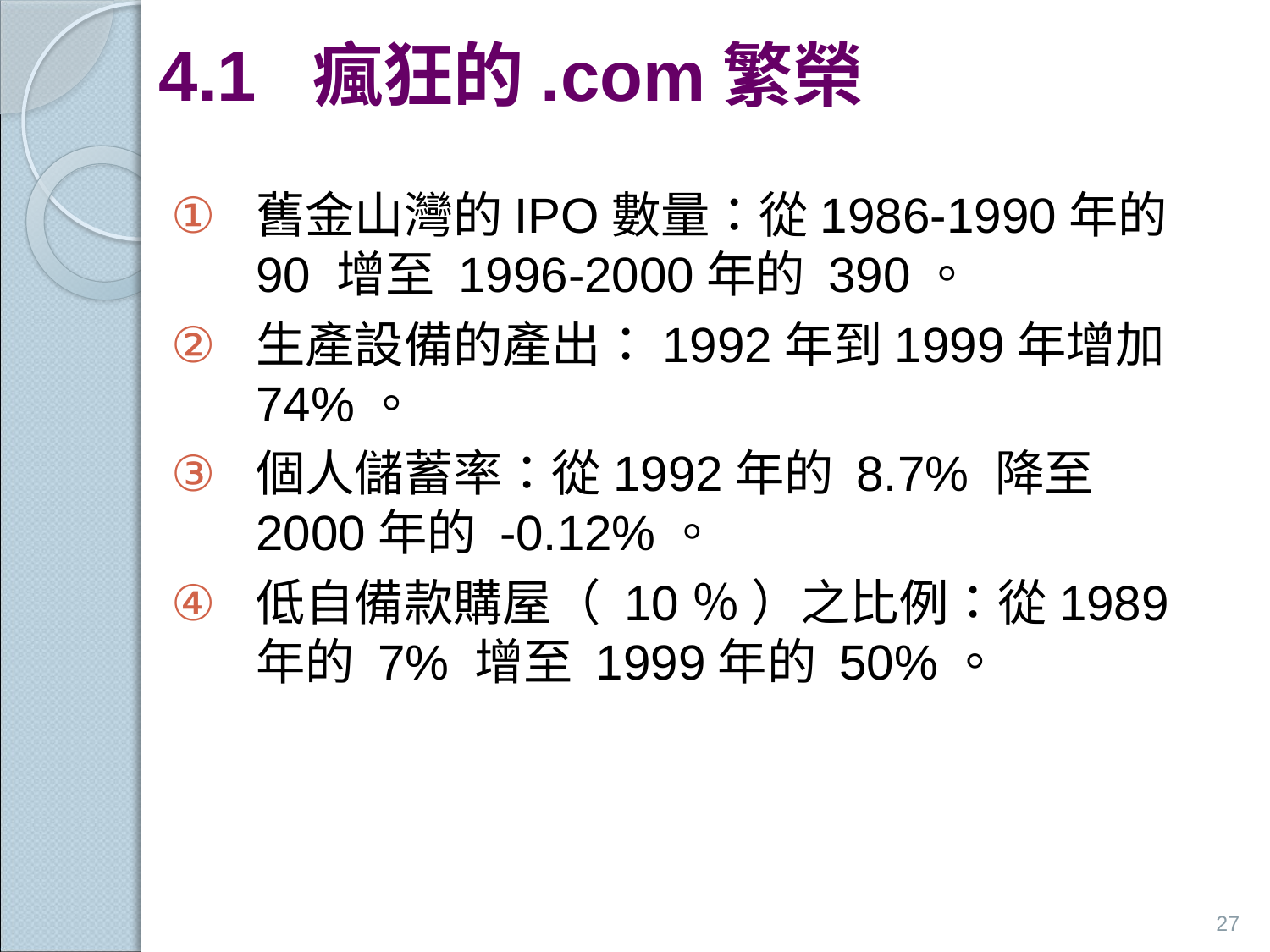

# 4.1  瘋狂的.com繁榮
舊金山灣的IPO數量：從1986-1990年的 90 增至 1996-2000年的 390。
生產設備的產出：1992年到1999年增加74%。
個人儲蓄率：從1992年的 8.7% 降至 2000年的 -0.12%。
低自備款購屋（ 10％ ）之比例：從1989年的 7% 增至 1999年的 50%。
27